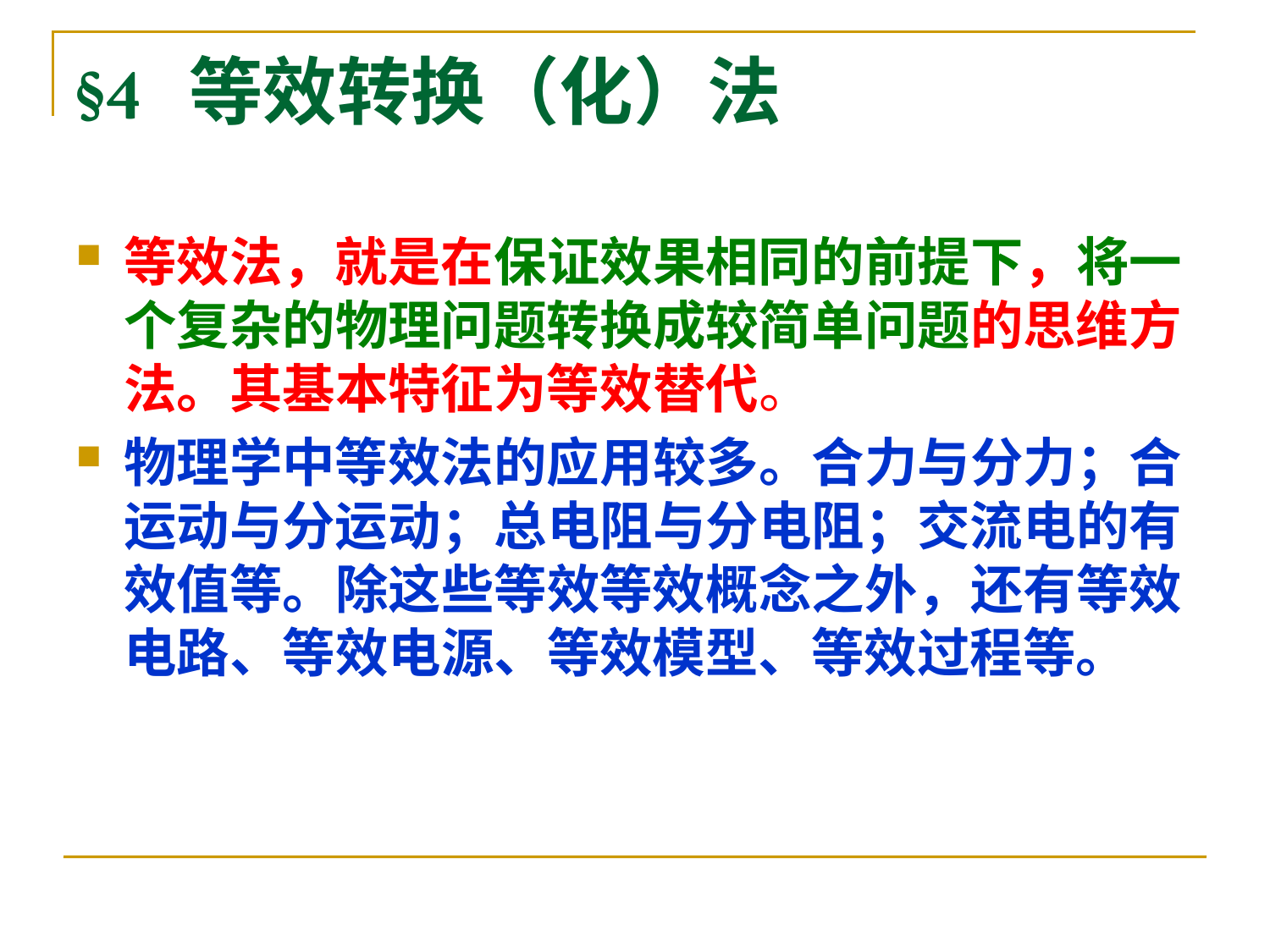

# §4  等效转换（化）法
等效法，就是在保证效果相同的前提下，将一个复杂的物理问题转换成较简单问题的思维方法。其基本特征为等效替代。
物理学中等效法的应用较多。合力与分力；合运动与分运动；总电阻与分电阻；交流电的有效值等。除这些等效等效概念之外，还有等效电路、等效电源、等效模型、等效过程等。